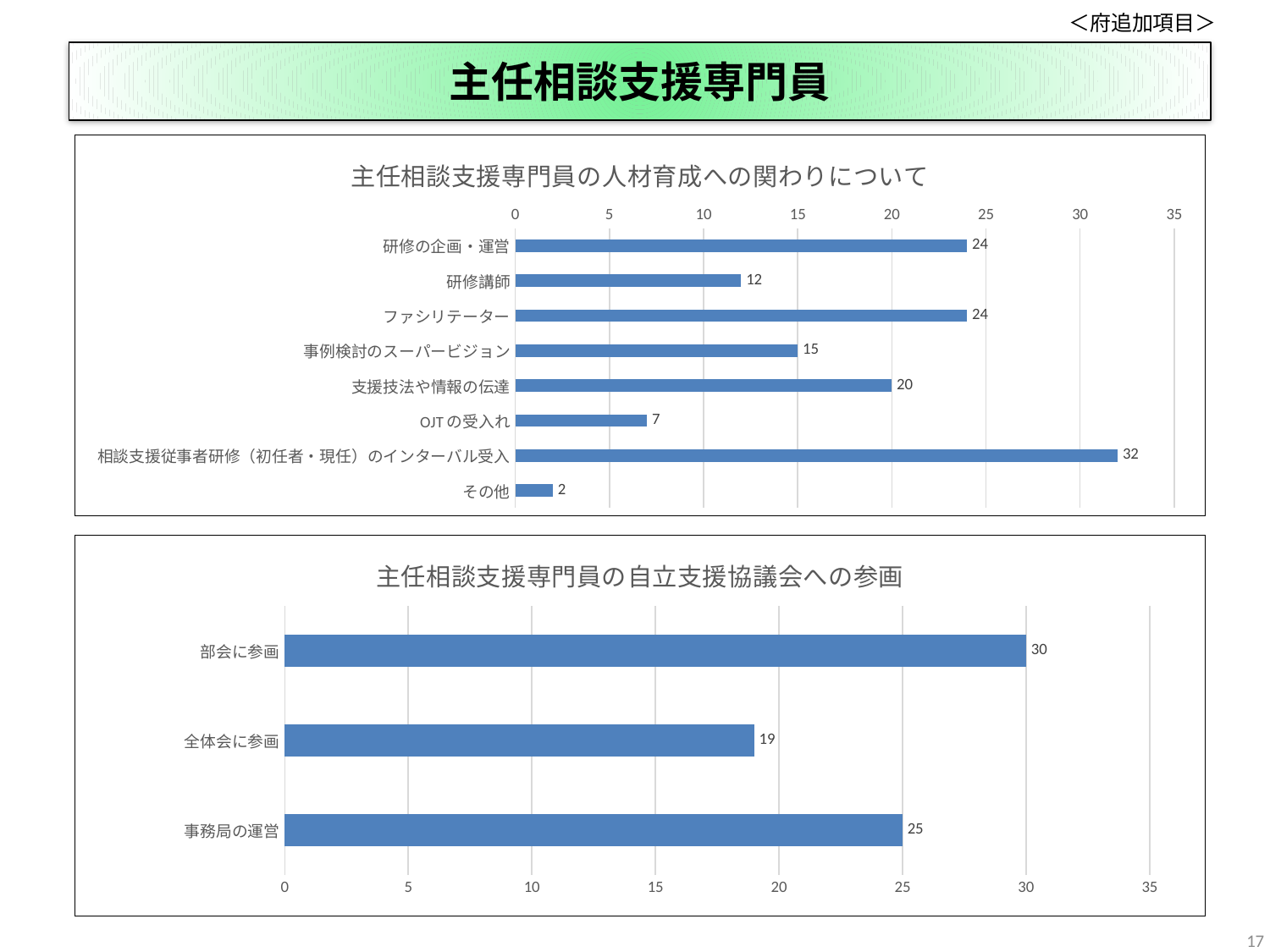

＜府追加項目＞
# 主任相談支援専門員

### Chart: 主任相談支援専門員の人材育成への関わりについて

| Category | 主任相談支援専門員の貴市町村における人材育成への関わりについて、教えてください。 |
|---|---|
| 研修の企画・運営 | 24.0 |
| 研修講師 | 12.0 |
| ファシリテーター | 24.0 |
| 事例検討のスーパービジョン | 15.0 |
| 支援技法や情報の伝達 | 20.0 |
| OJTの受入れ | 7.0 |
| 相談支援従事者研修（初任者・現任）のインターバル受入 | 32.0 |
| その他 | 2.0 |

### Chart: 主任相談支援専門員の自立支援協議会への参画

| Category | 主任相談支援専門員の自立支援協議会への参画について、教えてください。 |
|---|---|
| 事務局の運営 | 25.0 |
| 全体会に参画 | 19.0 |
| 部会に参画 | 30.0 |
17